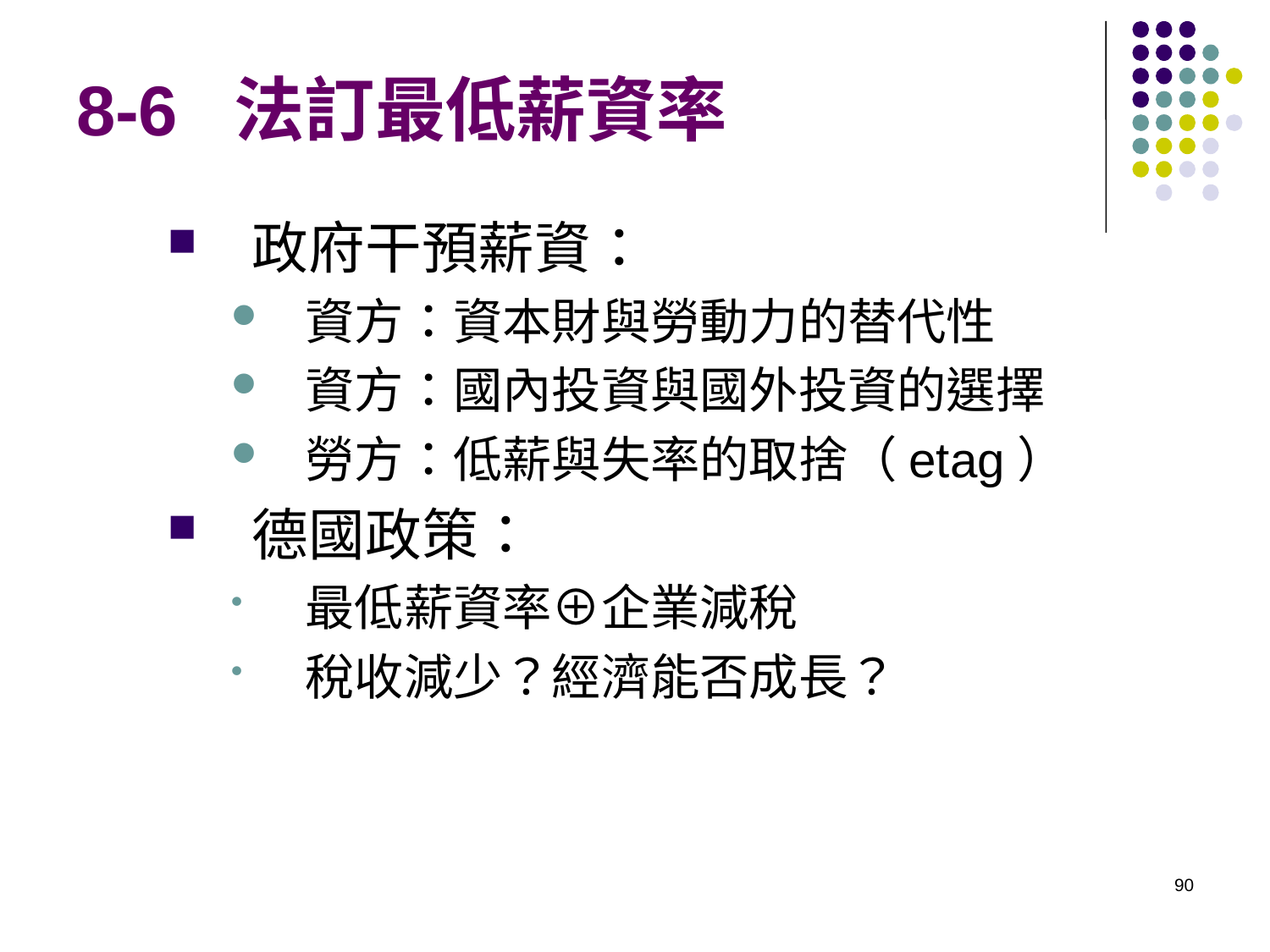

# 8-6  法訂最低薪資率
政府干預薪資：
資方：資本財與勞動力的替代性
資方：國內投資與國外投資的選擇
勞方：低薪與失率的取捨（etag）
德國政策：
最低薪資率⊕企業減稅
稅收減少？經濟能否成長？
90